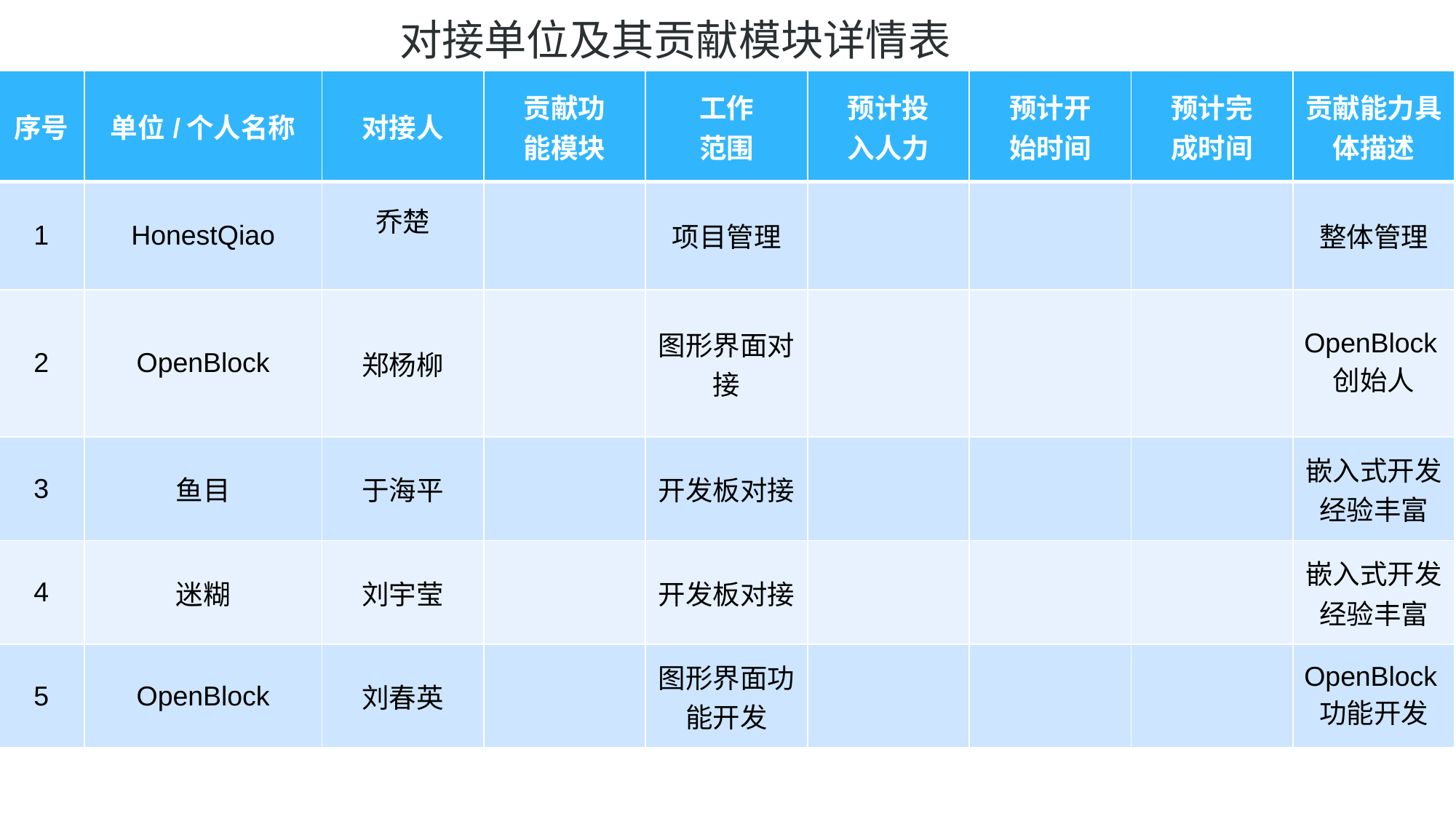

# 对接单位及其贡献模块详情表
| 序号 | 单位/个人名称 | 对接人 | 贡献功 能模块 | 工作 范围 | 预计投 入人力 | 预计开 始时间 | 预计完 成时间 | 贡献能力具体描述 |
| --- | --- | --- | --- | --- | --- | --- | --- | --- |
| 1 | HonestQiao | 乔楚 |  | 项目管理 |  |  |  | 整体管理 |
| 2 | OpenBlock | 郑杨柳 |  | 图形界面对接 |  |  |  | OpenBlock创始人 |
| 3 | 鱼目 | 于海平 |  | 开发板对接 |  |  |  | 嵌入式开发经验丰富 |
| 4 | 迷糊 | 刘宇莹 |  | 开发板对接 |  |  |  | 嵌入式开发经验丰富 |
| 5 | OpenBlock | 刘春英 |  | 图形界面功能开发 |  |  |  | OpenBlock功能开发 |